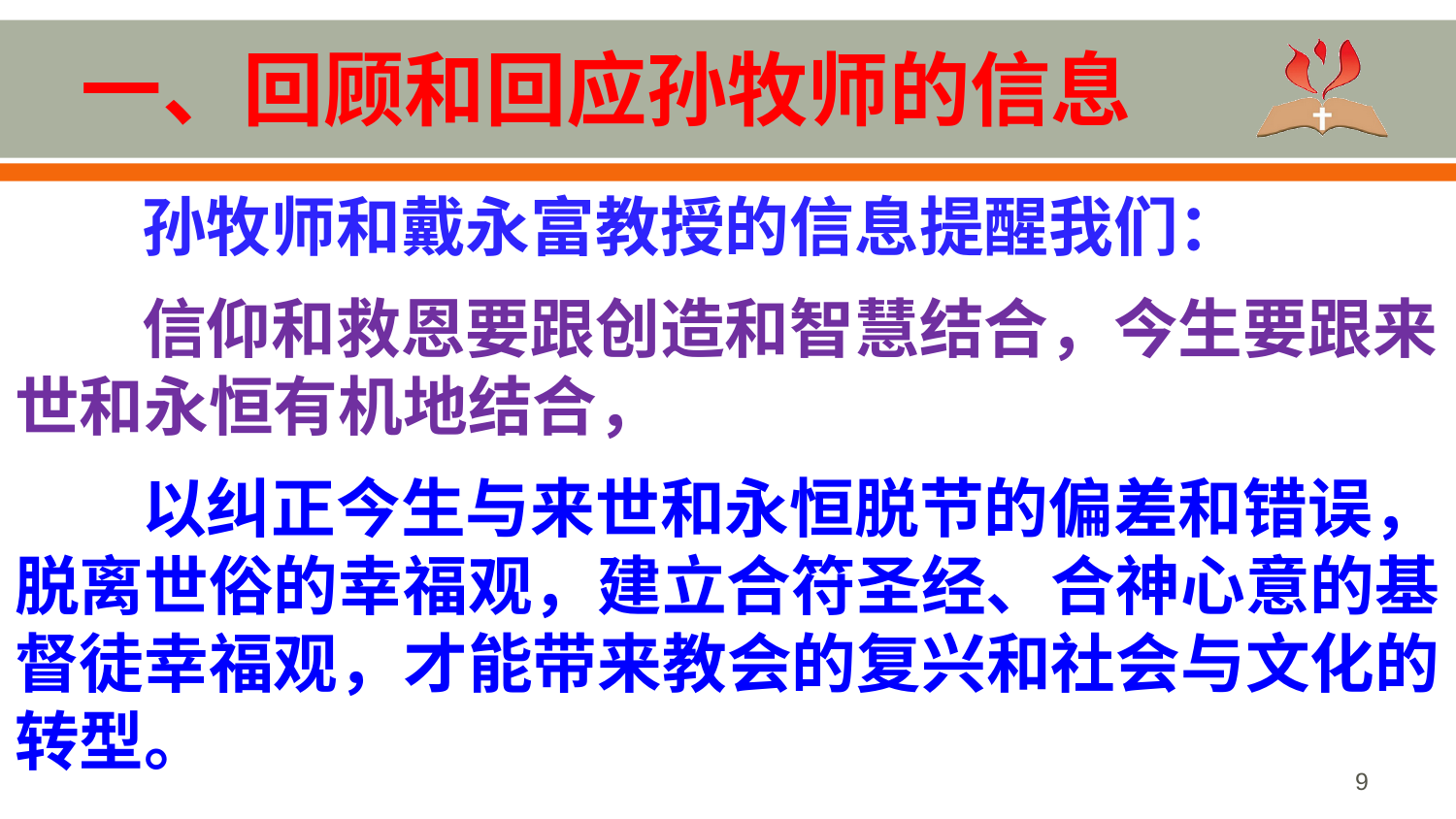

# 一、回顾和回应孙牧师的信息
孙牧师和戴永富教授的信息提醒我们：
信仰和救恩要跟创造和智慧结合，今生要跟来世和永恒有机地结合，
以纠正今生与来世和永恒脱节的偏差和错误，脱离世俗的幸福观，建立合符圣经、合神心意的基督徒幸福观，才能带来教会的复兴和社会与文化的转型。

9